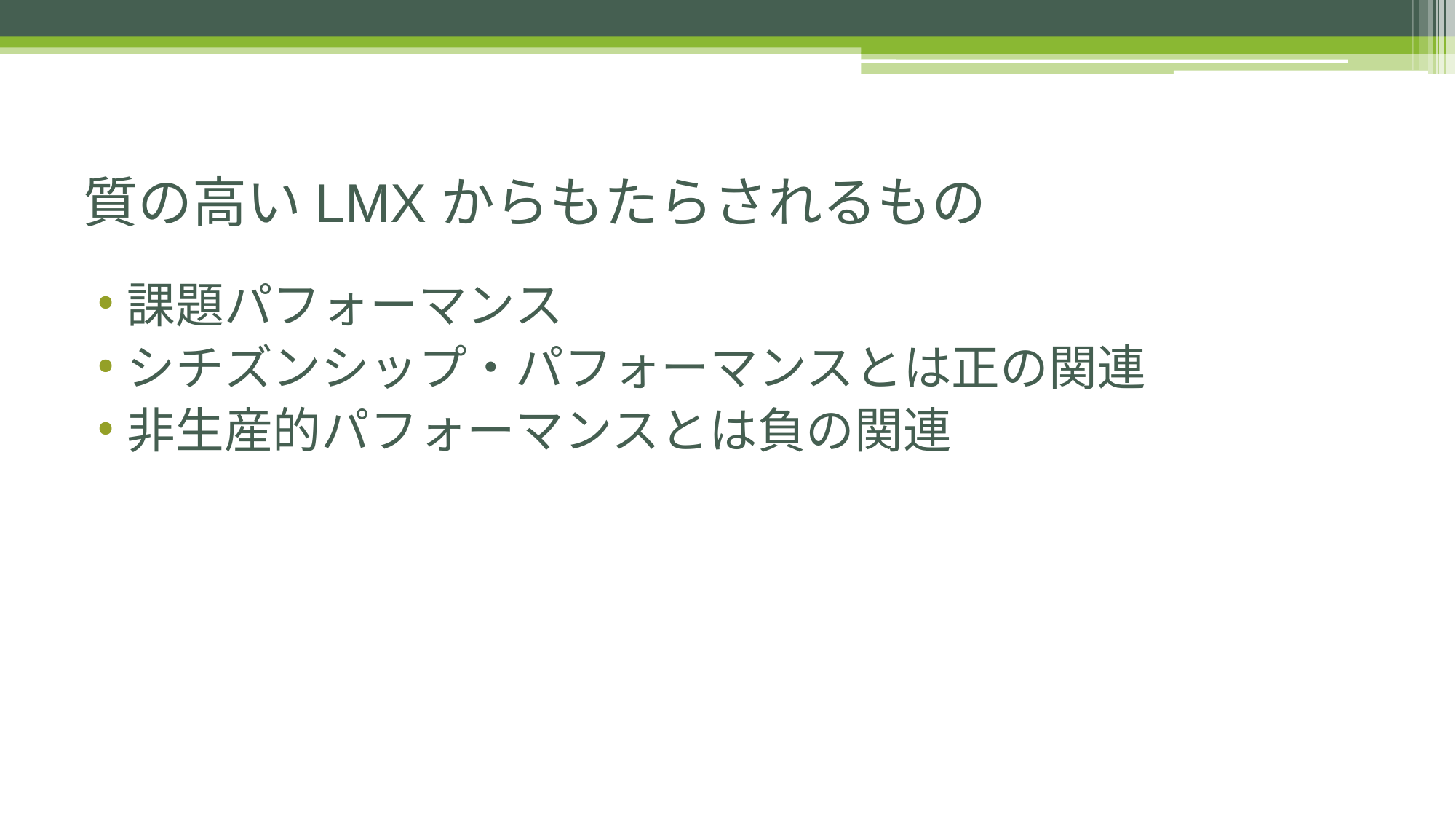

# 質の高いLMXからもたらされるもの
課題パフォーマンス
シチズンシップ・パフォーマンスとは正の関連
非生産的パフォーマンスとは負の関連